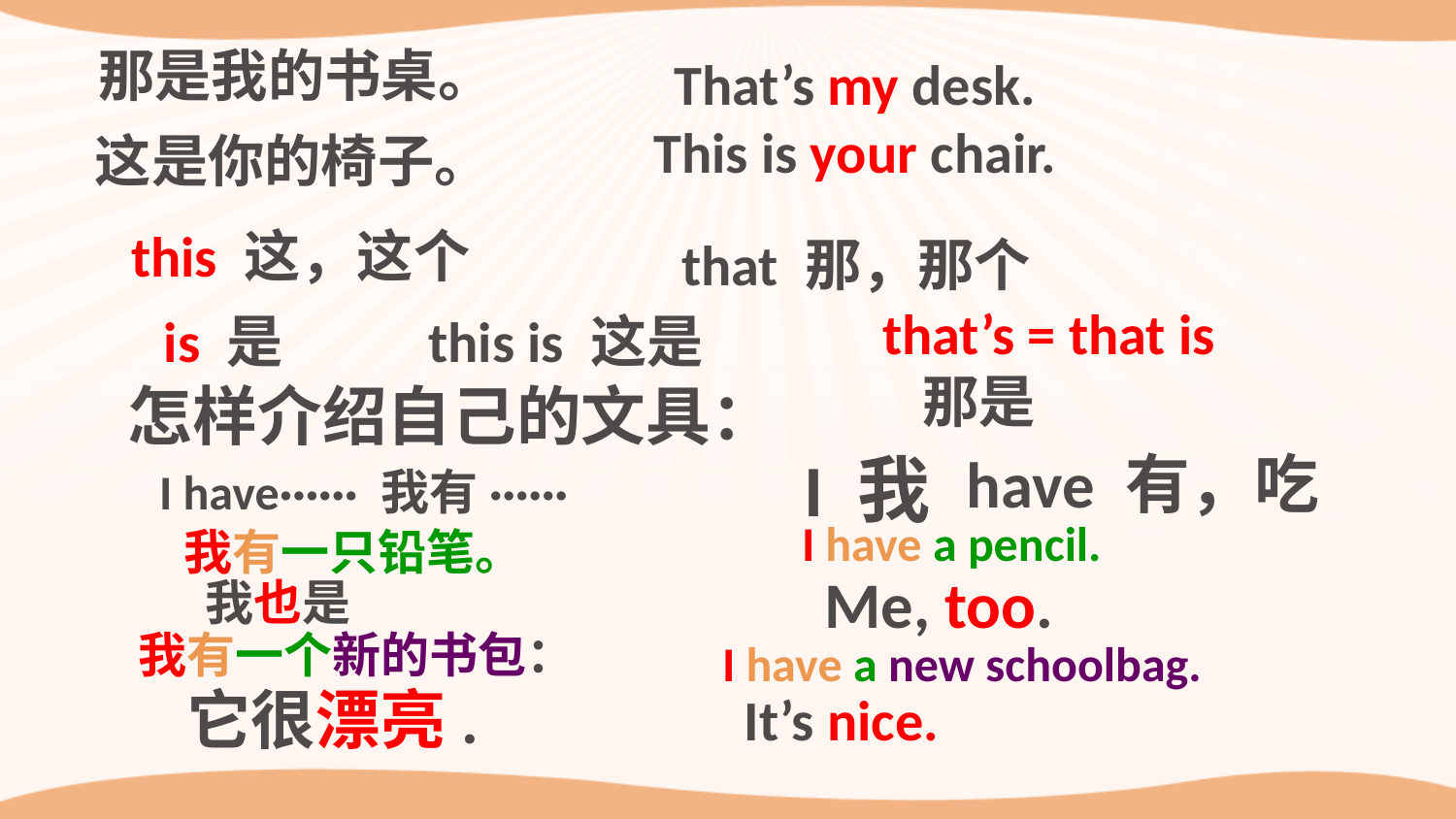

那是我的书桌。
That’s my desk.
This is your chair.
这是你的椅子。
this 这，这个
that 那，那个
that’s = that is
  那是
is 是
this is 这是
怎样介绍自己的文具：

I 我
have 有，吃
I have······ 我有······
I have a pencil.
我有一只铅笔。
Me, too.
我也是
我有一个新的书包：
I have a new schoolbag.
它很漂亮.
It’s nice.